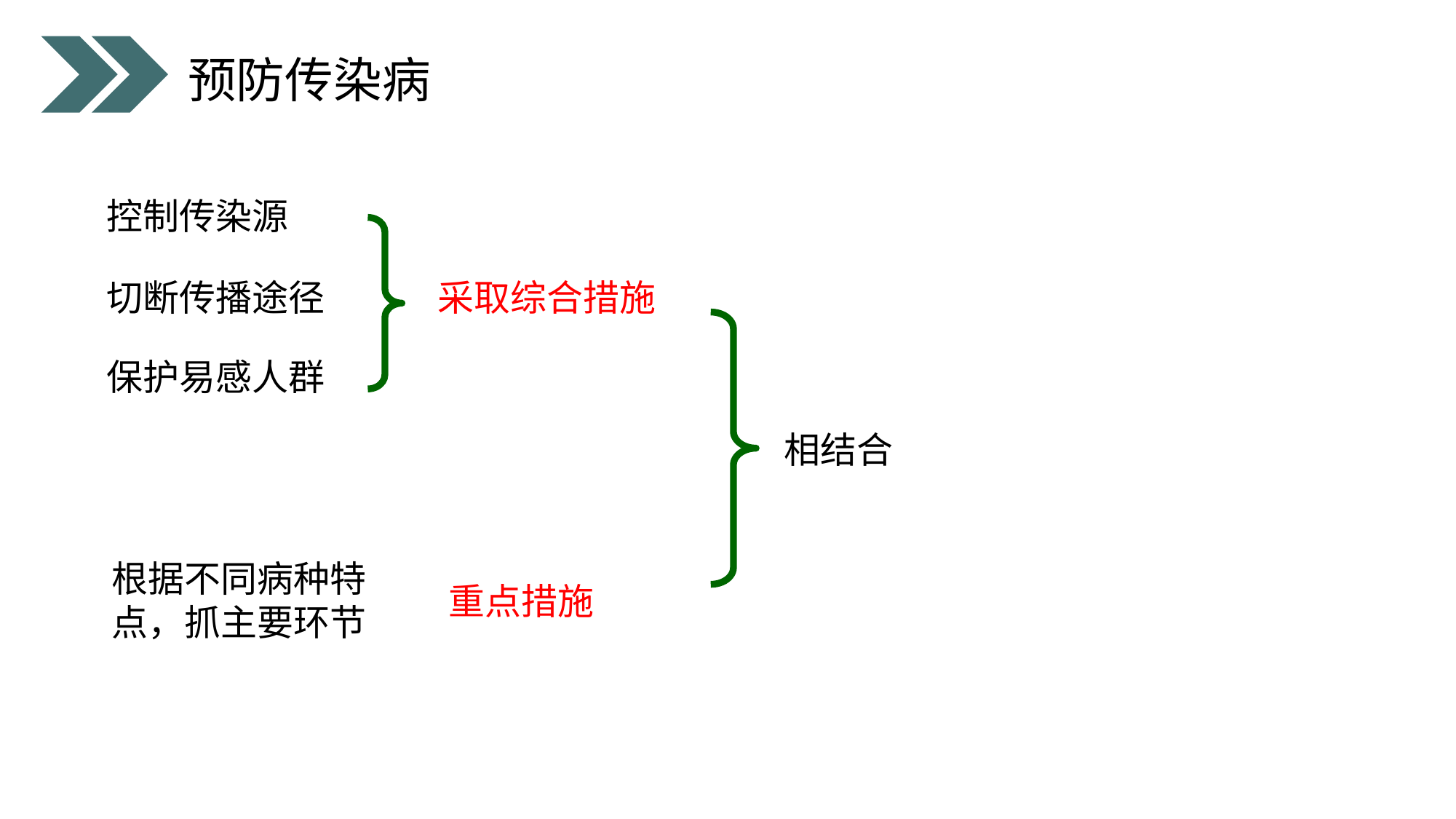

预防传染病
控制传染源

采取综合措施
切断传播途径

保护易感人群
相结合
根据不同病种特
点，抓主要环节
重点措施